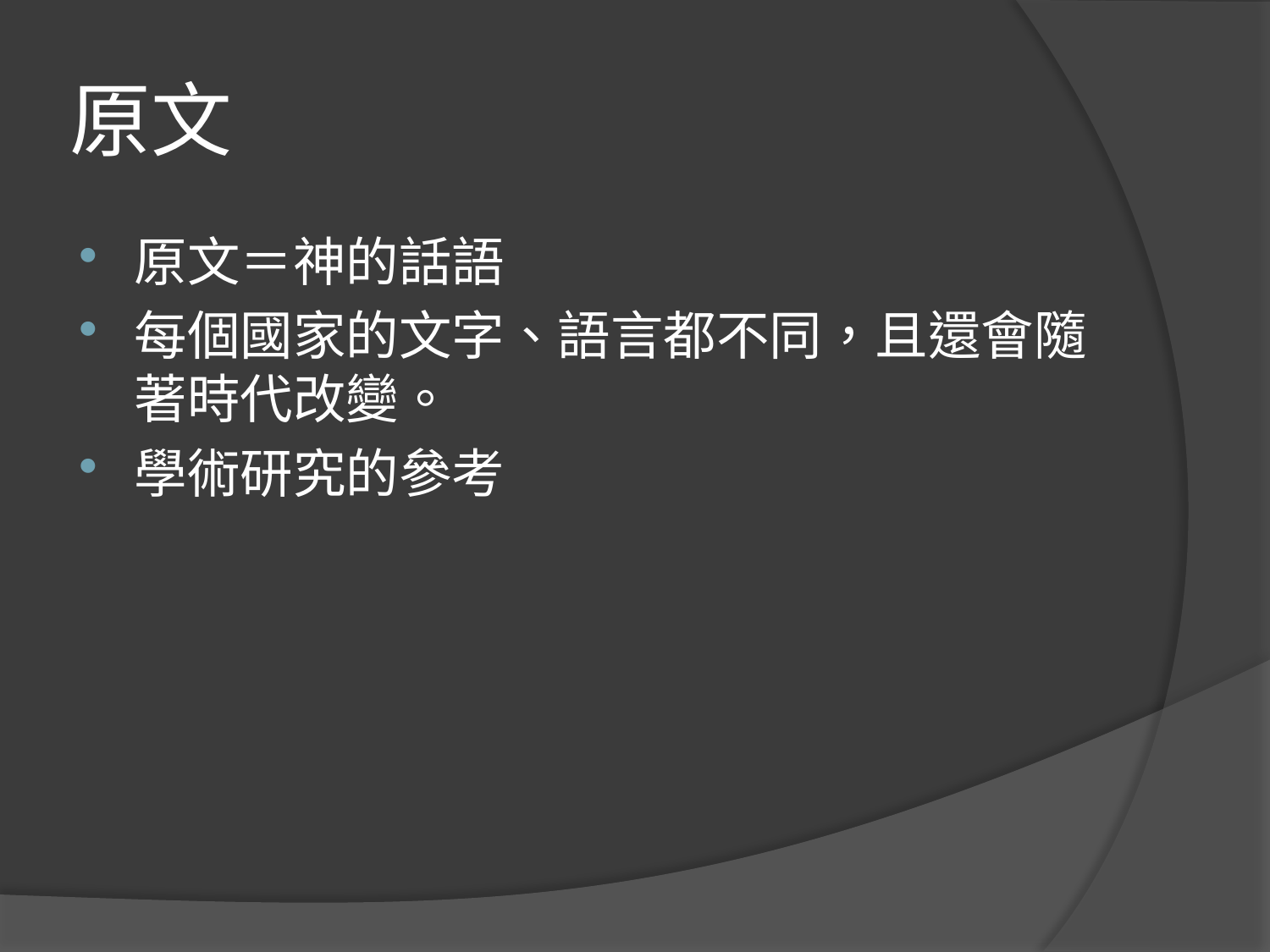

# 原文
原文＝神的話語
每個國家的文字、語言都不同，且還會隨著時代改變。
學術研究的參考